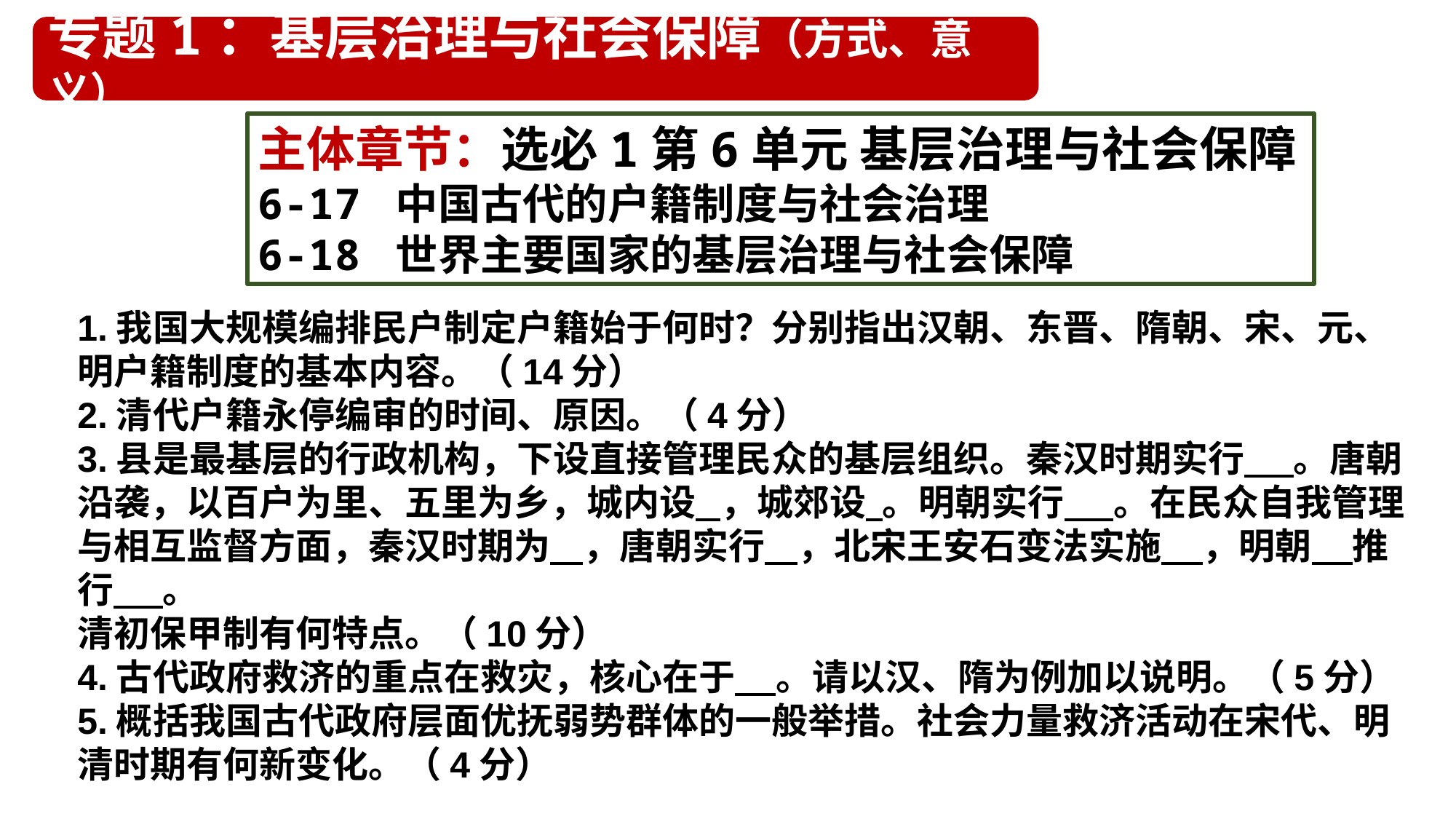

专题1：基层治理与社会保障（方式、意义）
主体章节：选必1第6单元 基层治理与社会保障
6-17 中国古代的户籍制度与社会治理
6-18 世界主要国家的基层治理与社会保障
1.我国大规模编排民户制定户籍始于何时？分别指出汉朝、东晋、隋朝、宋、元、明户籍制度的基本内容。（14分）
2.清代户籍永停编审的时间、原因。（4分）
3.县是最基层的行政机构，下设直接管理民众的基层组织。秦汉时期实行      。唐朝沿袭，以百户为里、五里为乡，城内设   ，城郊设  。明朝实行      。在民众自我管理与相互监督方面，秦汉时期为    ，唐朝实行    ，北宋王安石变法实施     ，明朝     推行      。
清初保甲制有何特点。（10分）
4.古代政府救济的重点在救灾，核心在于     。请以汉、隋为例加以说明。（5分）
5.概括我国古代政府层面优抚弱势群体的一般举措。社会力量救济活动在宋代、明清时期有何新变化。（4分）